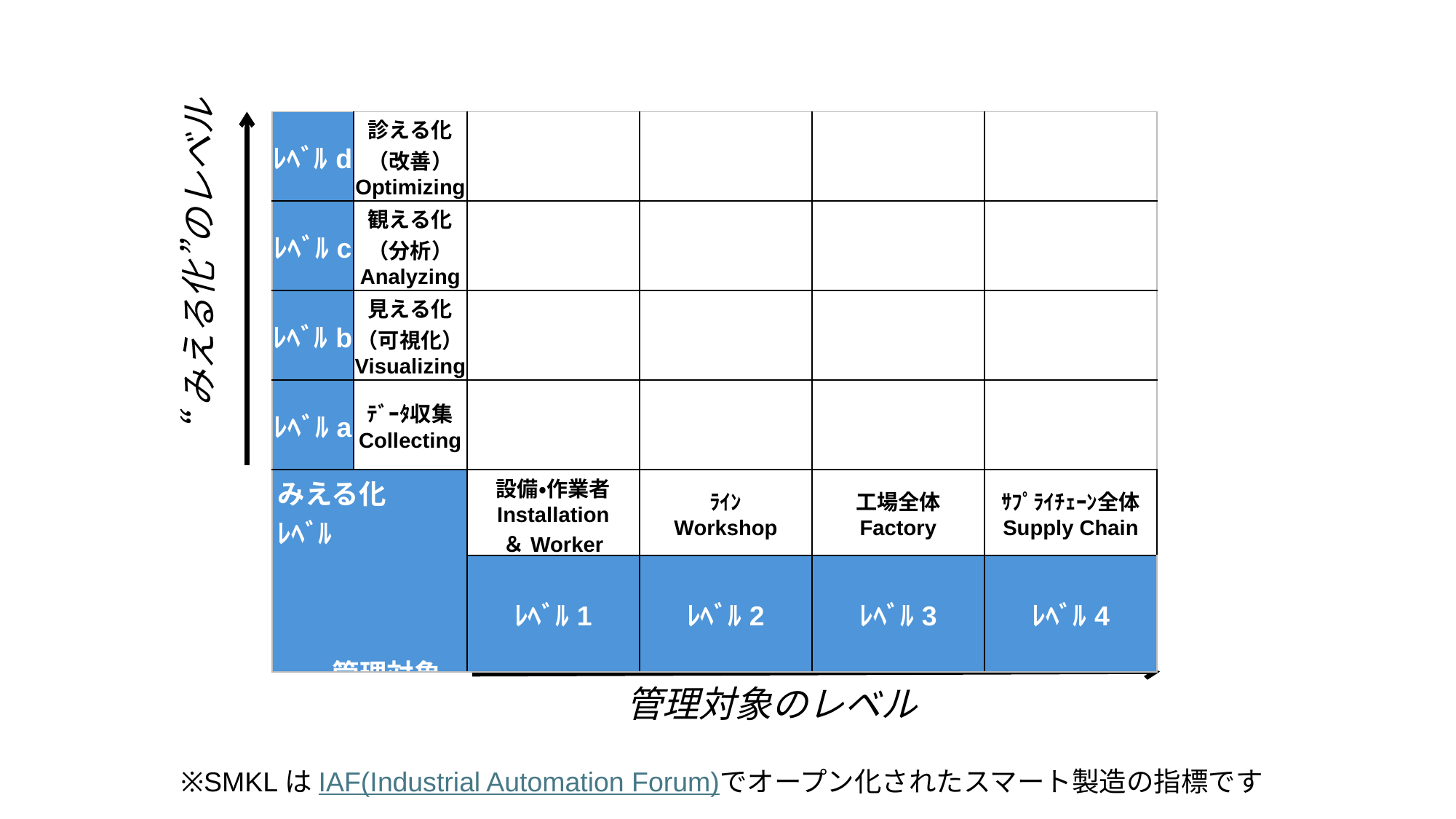

| ﾚﾍﾞﾙd | 診える化 （改善） Optimizing |  |  |  |  |
| --- | --- | --- | --- | --- | --- |
| ﾚﾍﾞﾙc | 観える化 （分析） Analyzing |  |  |  |  |
| ﾚﾍﾞﾙb | 見える化 （可視化） Visualizing |  |  |  |  |
| ﾚﾍﾞﾙa | ﾃﾞｰﾀ収集 Collecting |  |  |  |  |
| みえる化 ﾚﾍﾞﾙ　　　　　　 　　管理対象 |  | 設備・作業者 Installation ＆Worker | ﾗｲﾝ Workshop | 工場全体 Factory | ｻﾌﾟﾗｲﾁｪｰﾝ全体 Supply Chain |
|  |  | ﾚﾍﾞﾙ1 | ﾚﾍﾞﾙ2 | ﾚﾍﾞﾙ3 | ﾚﾍﾞﾙ4 |
“みえる化”のレベル
みえる化
レベル
管理対象
管理対象のレベル
※SMKLはIAF(Industrial Automation Forum)でオープン化されたスマート製造の指標です